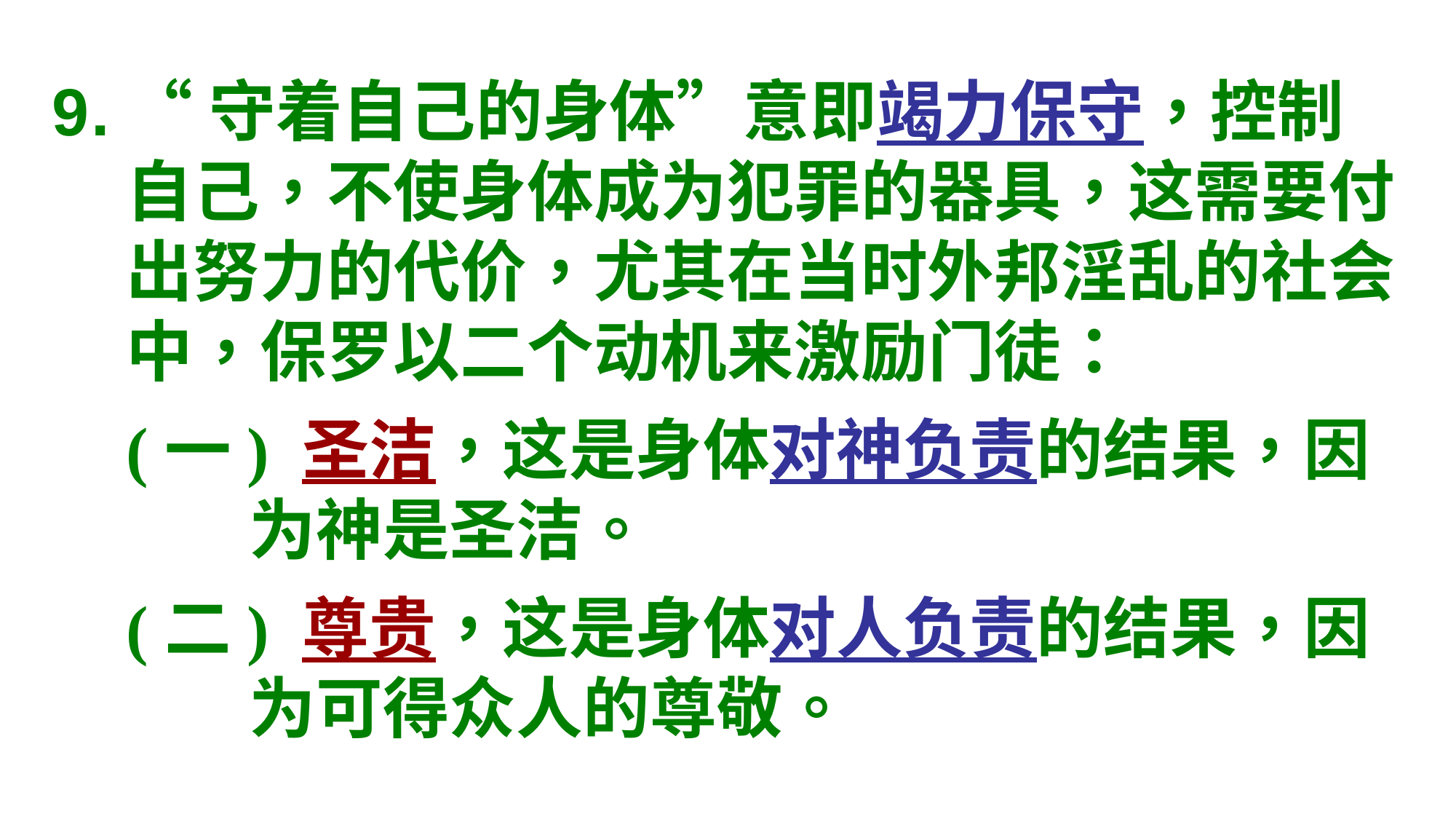

“守着自己的身体”意即竭力保守，控制自己，不使身体成为犯罪的器具，这需要付出努力的代价，尤其在当时外邦淫乱的社会中，保罗以二个动机来激励门徒：
(一) 圣洁，这是身体对神负责的结果，因为神是圣洁。
(二) 尊贵，这是身体对人负责的结果，因为可得众人的尊敬。